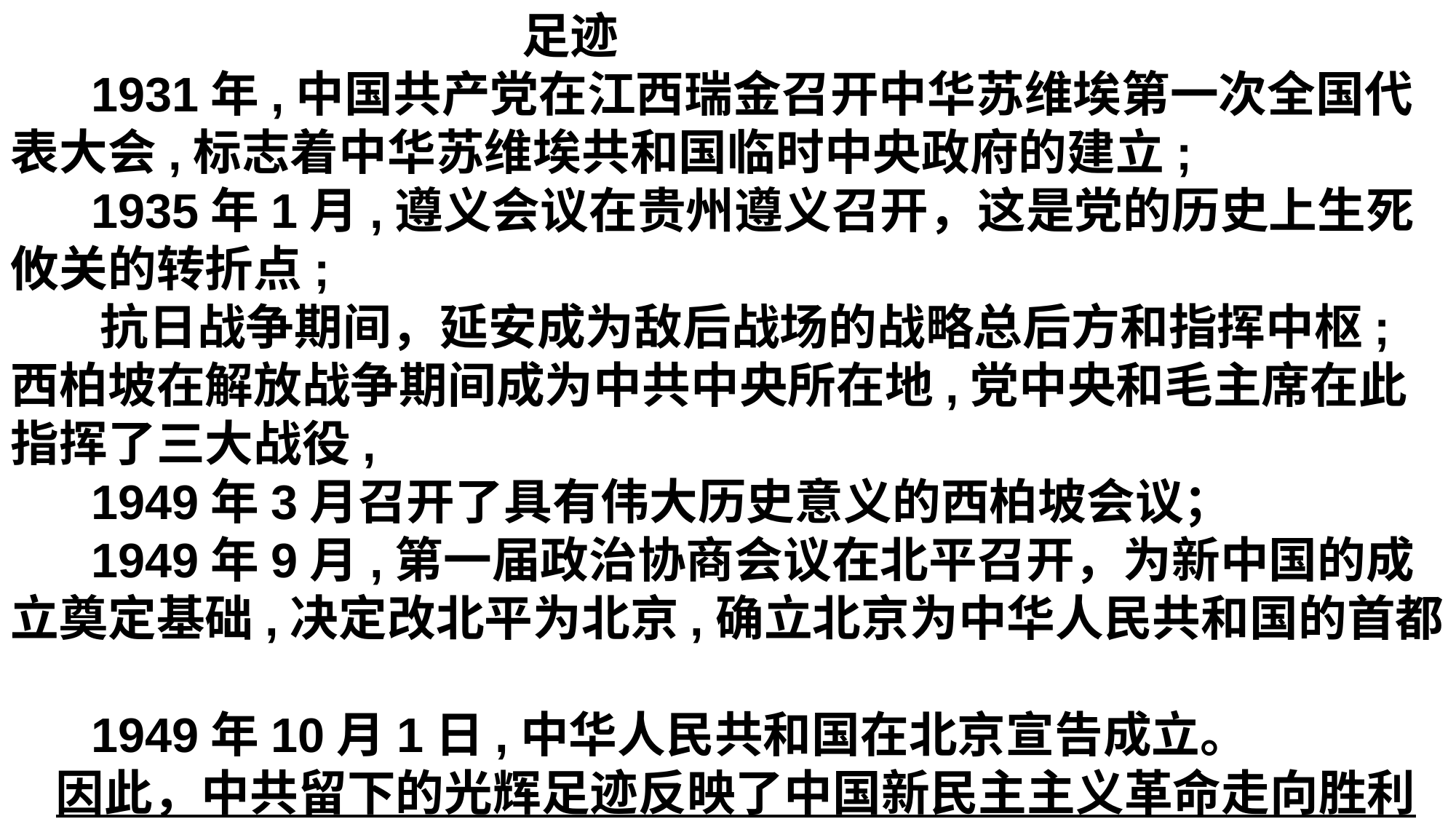

足迹
      1931年,中国共产党在江西瑞金召开中华苏维埃第一次全国代表大会,标志着中华苏维埃共和国临时中央政府的建立;
      1935年1月,遵义会议在贵州遵义召开，这是党的历史上生死攸关的转折点;
       抗日战争期间，延安成为敌后战场的战略总后方和指挥中枢;西柏坡在解放战争期间成为中共中央所在地,党中央和毛主席在此指挥了三大战役,
      1949年3月召开了具有伟大历史意义的西柏坡会议；
      1949年9月,第一届政治协商会议在北平召开，为新中国的成立奠定基础,决定改北平为北京,确立北京为中华人民共和国的首都;
      1949年10月1日,中华人民共和国在北京宣告成立。
   因此，中共留下的光辉足迹反映了中国新民主主义革命走向胜利